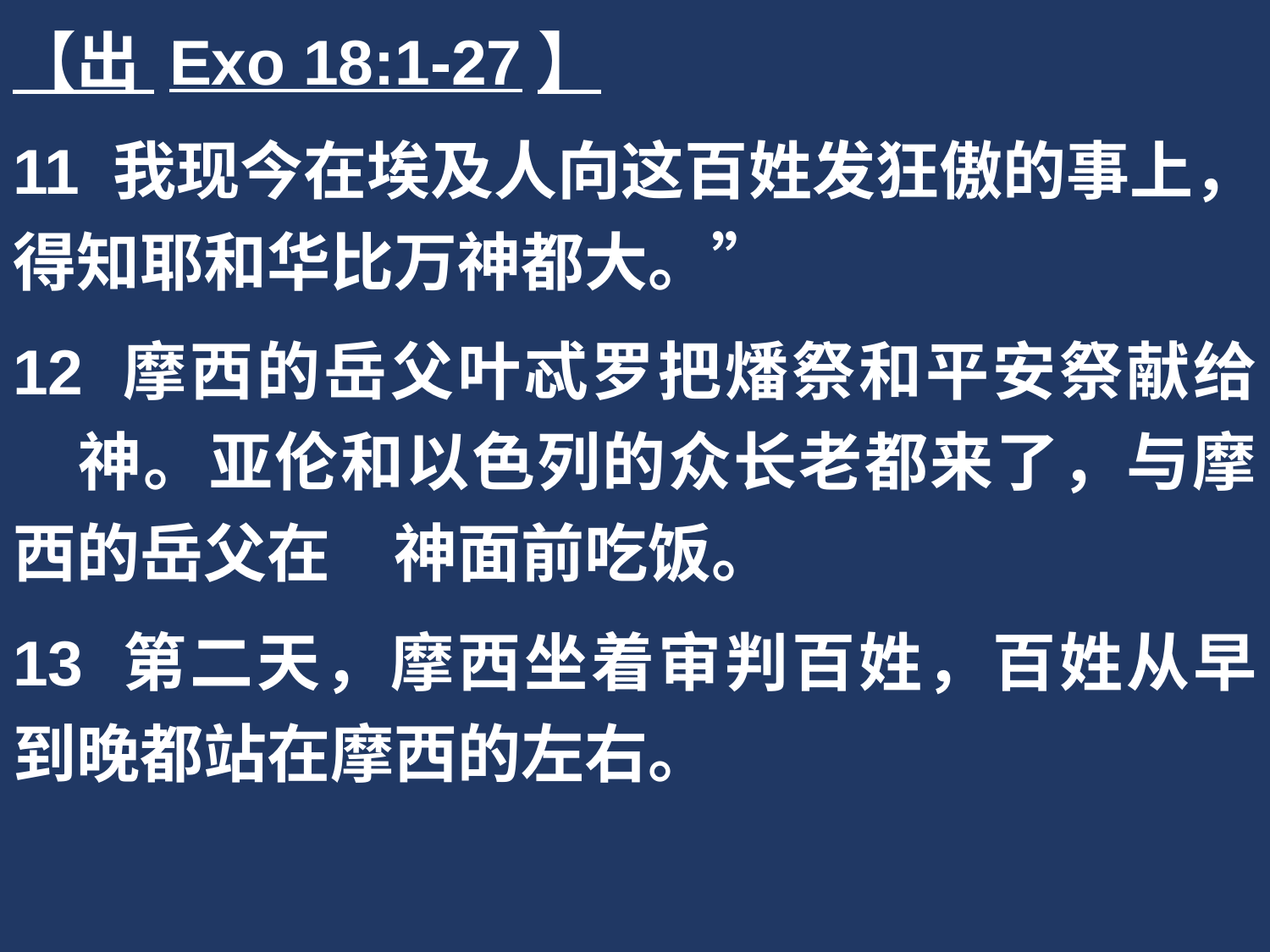

【出 Exo 18:1-27】
11 我现今在埃及人向这百姓发狂傲的事上，得知耶和华比万神都大。”
12 摩西的岳父叶忒罗把燔祭和平安祭献给　神。亚伦和以色列的众长老都来了，与摩西的岳父在　神面前吃饭。
13 第二天，摩西坐着审判百姓，百姓从早到晚都站在摩西的左右。